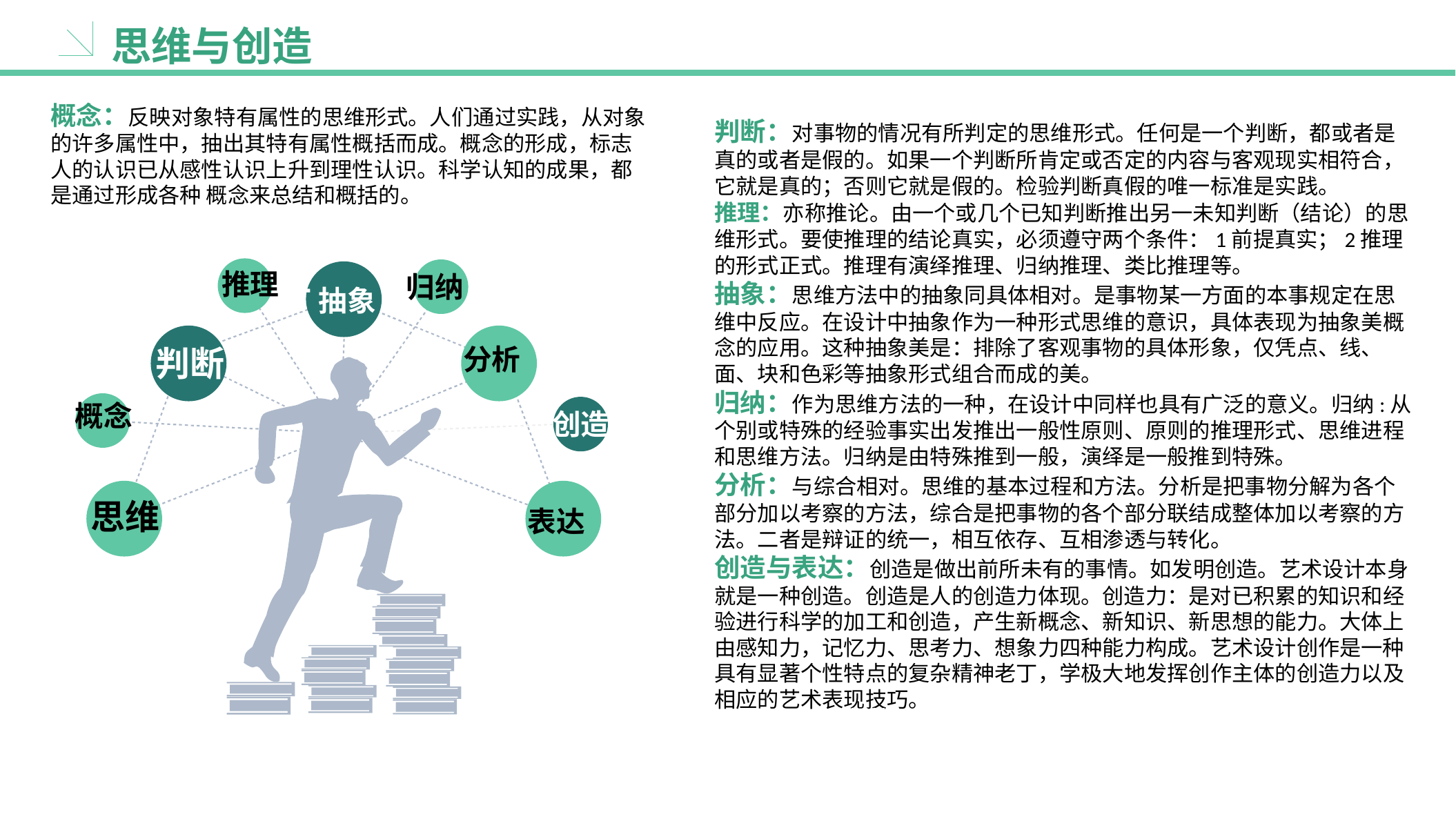

思维与创造
概念：反映对象特有属性的思维形式。人们通过实践，从对象的许多属性中，抽出其特有属性概括而成。概念的形成，标志人的认识已从感性认识上升到理性认识。科学认知的成果，都是通过形成各种 概念来总结和概括的。
判断：对事物的情况有所判定的思维形式。任何是一个判断，都或者是真的或者是假的。如果一个判断所肯定或否定的内容与客观现实相符合，它就是真的；否则它就是假的。检验判断真假的唯一标准是实践。
推理：亦称推论。由一个或几个已知判断推出另一未知判断（结论）的思维形式。要使推理的结论真实，必须遵守两个条件：1前提真实；2推理的形式正式。推理有演绎推理、归纳推理、类比推理等。
抽象：思维方法中的抽象同具体相对。是事物某一方面的本事规定在思维中反应。在设计中抽象作为一种形式思维的意识，具体表现为抽象美概念的应用。这种抽象美是：排除了客观事物的具体形象，仅凭点、线、面、块和色彩等抽象形式组合而成的美。
归纳：作为思维方法的一种，在设计中同样也具有广泛的意义。归纳:从个别或特殊的经验事实出发推出一般性原则、原则的推理形式、思维进程和思维方法。归纳是由特殊推到一般，演绎是一般推到特殊。
分析：与综合相对。思维的基本过程和方法。分析是把事物分解为各个部分加以考察的方法，综合是把事物的各个部分联结成整体加以考察的方法。二者是辩证的统一，相互依存、互相渗透与转化。
创造与表达：创造是做出前所未有的事情。如发明创造。艺术设计本身就是一种创造。创造是人的创造力体现。创造力：是对已积累的知识和经验进行科学的加工和创造，产生新概念、新知识、新思想的能力。大体上由感知力，记忆力、思考力、想象力四种能力构成。艺术设计创作是一种具有显著个性特点的复杂精神老丁，学极大地发挥创作主体的创造力以及相应的艺术表现技巧。

T推理
归纳
T抽象
判断
分析
概念
创造
50%
思维
表达
62%
75%
45%
90%